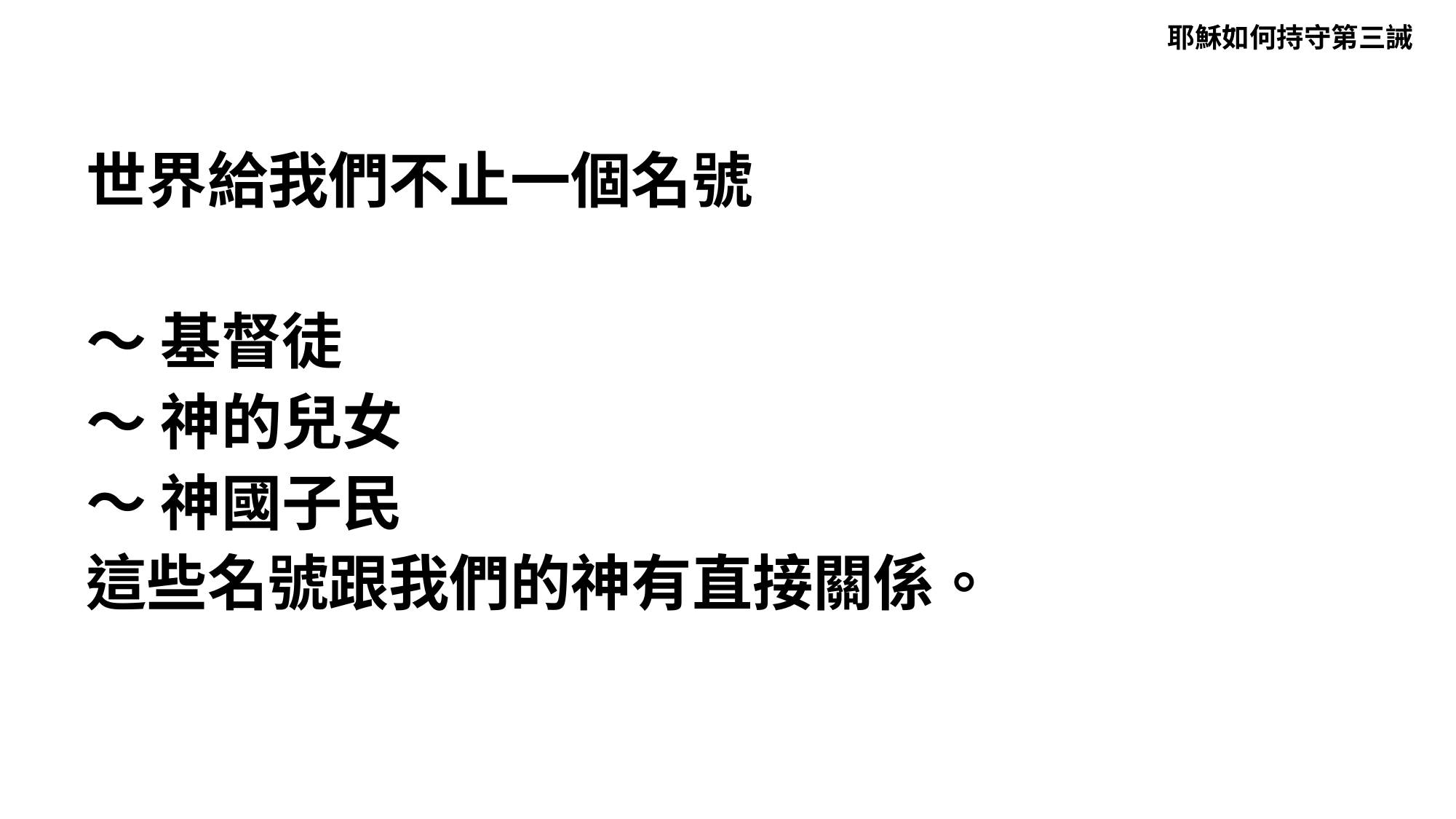

耶穌如何持守第三誡
世界給我們不止一個名號

～ 基督徒
～ 神的兒女
～ 神國子民
這些名號跟我們的神有直接關係。